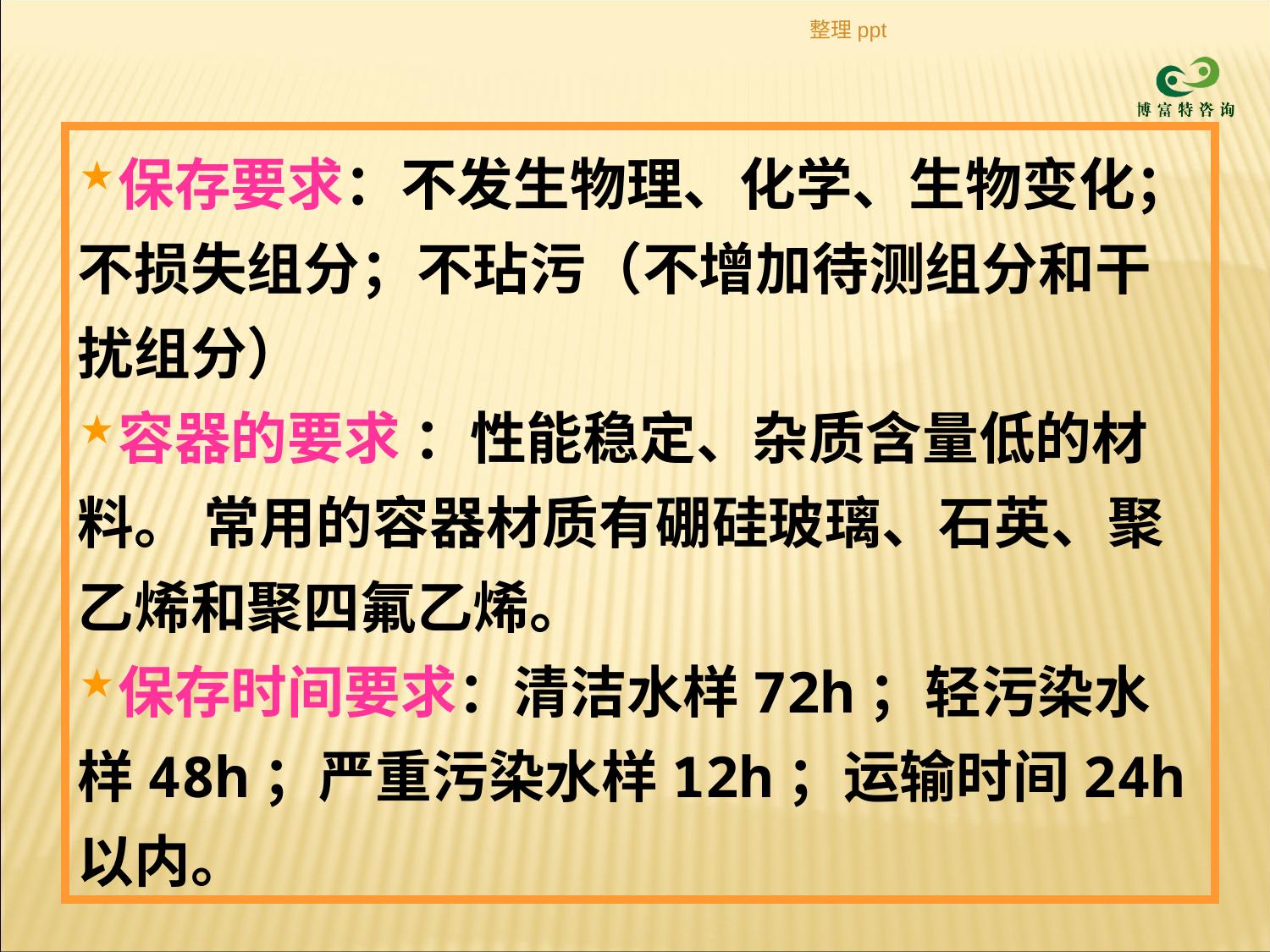

整理ppt
保存要求：不发生物理、化学、生物变化；不损失组分；不玷污（不增加待测组分和干扰组分）
容器的要求 ：性能稳定、杂质含量低的材料。 常用的容器材质有硼硅玻璃、石英、聚乙烯和聚四氟乙烯。
保存时间要求：清洁水样72h；轻污染水样48h；严重污染水样12h；运输时间24h以内。
62